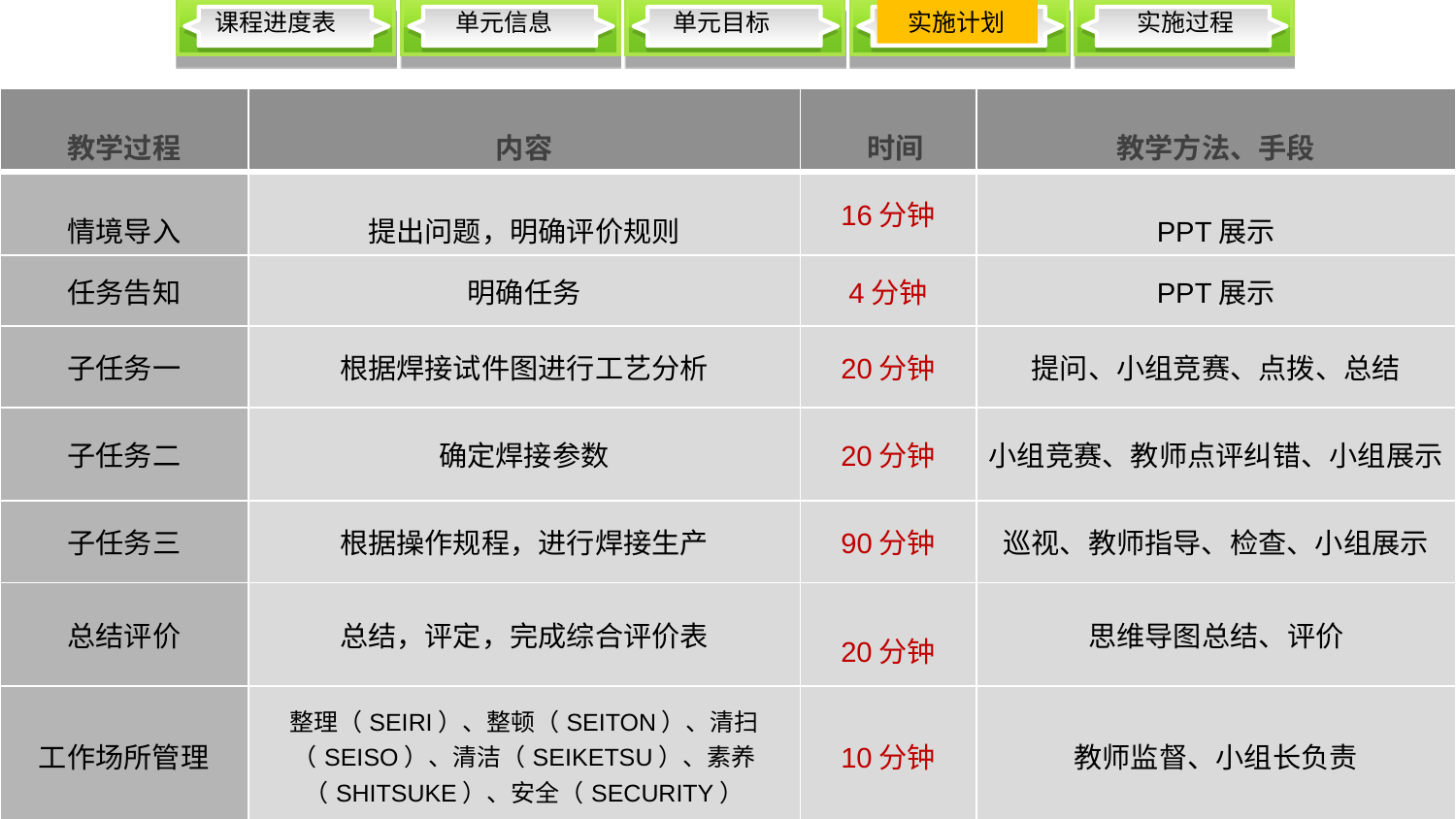

课程进度表
单元信息
单元目标
  实施计划
  实施过程
| 教学过程 | 内容 | 时间 | 教学方法、手段 |
| --- | --- | --- | --- |
| 情境导入 | 提出问题，明确评价规则 | 16分钟 | PPT展示 |
| 任务告知 | 明确任务 | 4分钟 | PPT展示 |
| 子任务一 | 根据焊接试件图进行工艺分析 | 20分钟 | 提问、小组竞赛、点拨、总结 |
| 子任务二 | 确定焊接参数 | 20分钟 | 小组竞赛、教师点评纠错、小组展示 |
| 子任务三 | 根据操作规程，进行焊接生产 | 90分钟 | 巡视、教师指导、检查、小组展示 |
| 总结评价 | 总结，评定，完成综合评价表 | 20分钟 | 思维导图总结、评价 |
| 工作场所管理 | 整理（SEIRI）、整顿（SEITON）、清扫（SEISO）、清洁（SEIKETSU）、素养（SHITSUKE）、安全（SECURITY） | 10分钟 | 教师监督、小组长负责 |
10